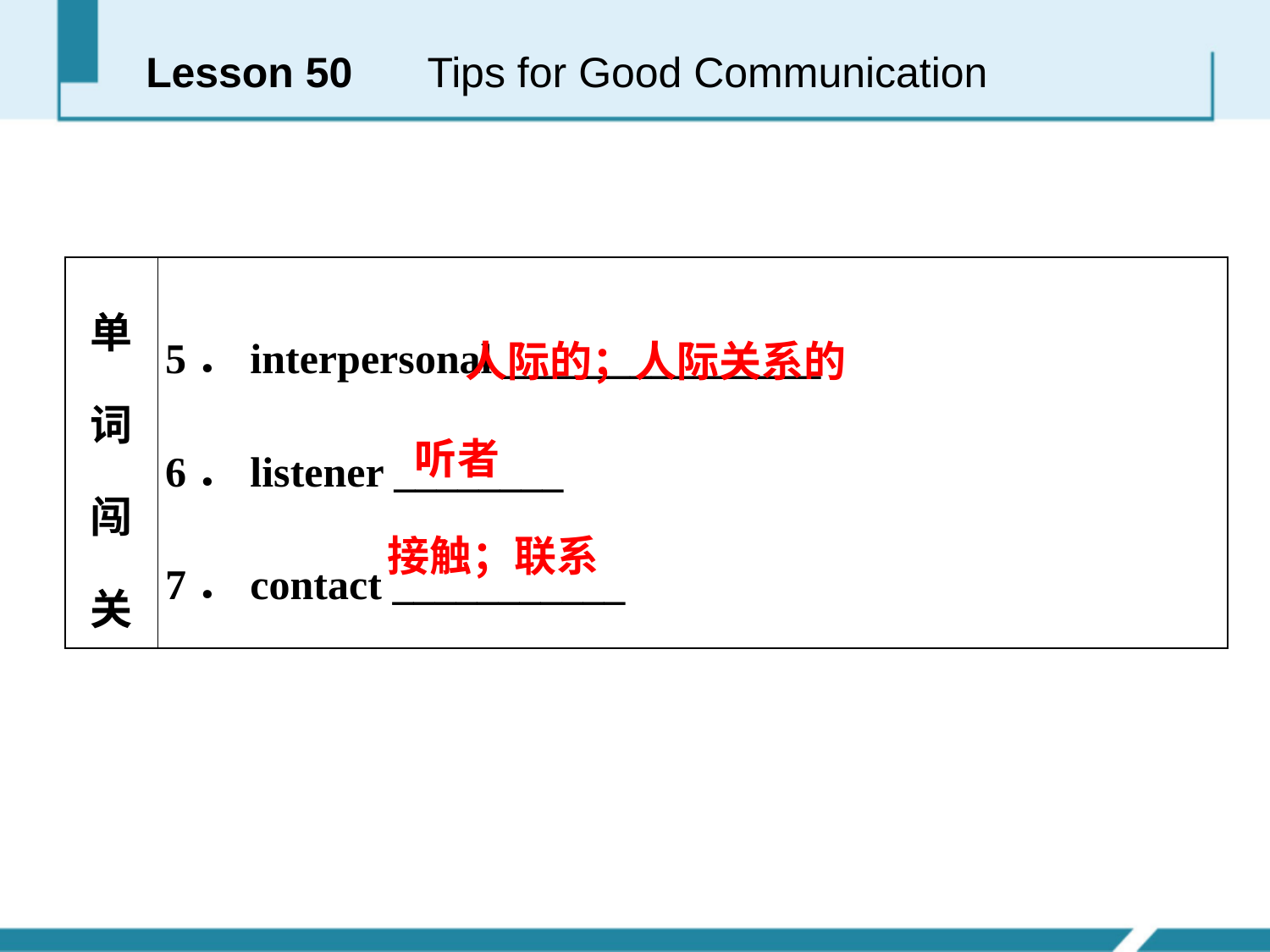

Lesson 50 　Tips for Good Communication
| 单词闯关 | 5．interpersonal \_\_\_\_\_\_\_\_\_\_\_\_\_\_\_ 6．listener \_\_\_\_\_\_\_\_ 7．contact \_\_\_\_\_\_\_\_\_\_\_ |
| --- | --- |
人际的；人际关系的
听者
接触；联系